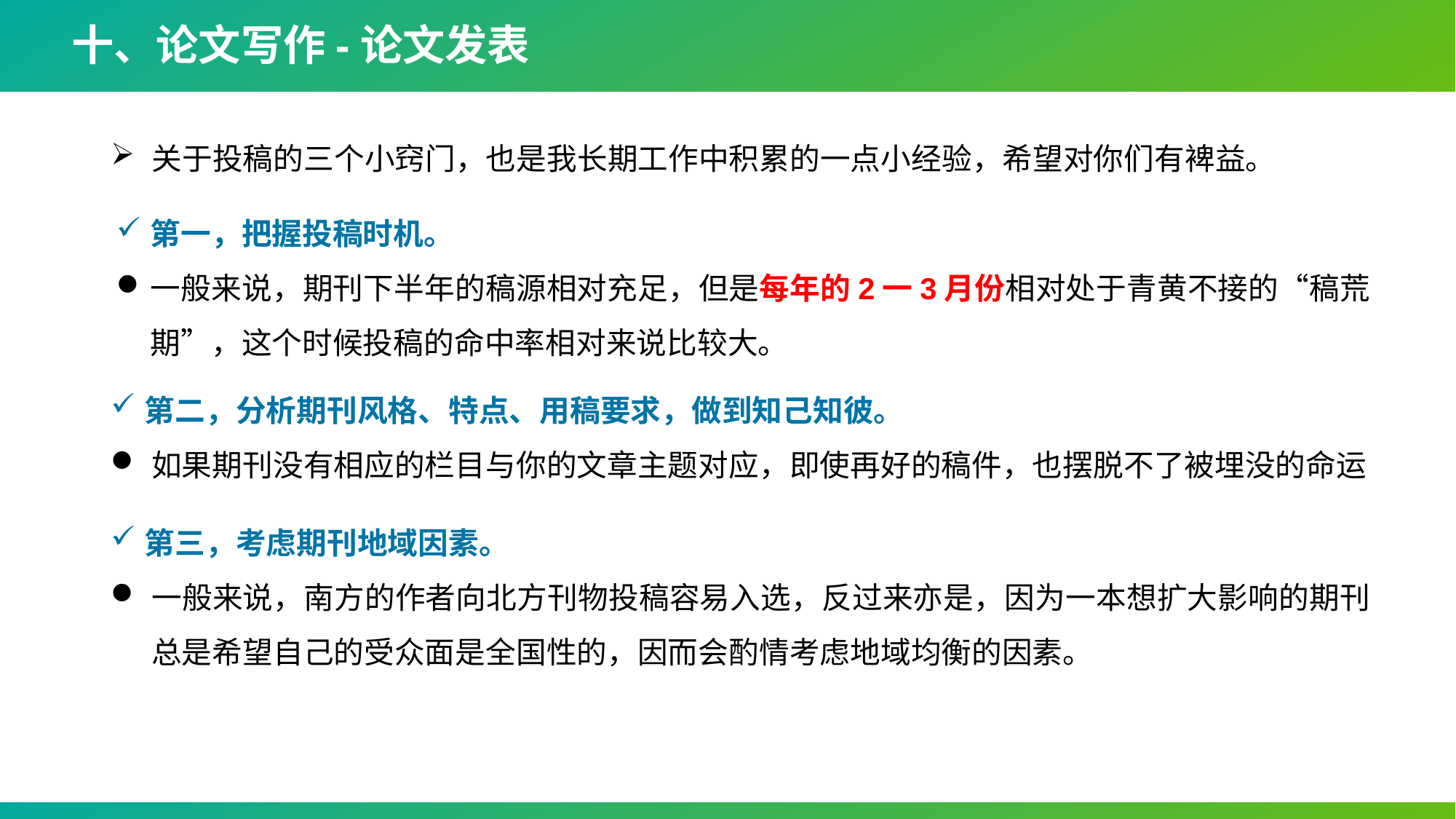

十、论文写作-论文发表
关于投稿的三个小窍门，也是我长期工作中积累的一点小经验，希望对你们有裨益。
第一，把握投稿时机。
一般来说，期刊下半年的稿源相对充足，但是每年的2一3月份相对处于青黄不接的“稿荒期”，这个时候投稿的命中率相对来说比较大。
第二，分析期刊风格、特点、用稿要求，做到知己知彼。
如果期刊没有相应的栏目与你的文章主题对应，即使再好的稿件，也摆脱不了被埋没的命运
第三，考虑期刊地域因素。
一般来说，南方的作者向北方刊物投稿容易入选，反过来亦是，因为一本想扩大影响的期刊总是希望自己的受众面是全国性的，因而会酌情考虑地域均衡的因素。